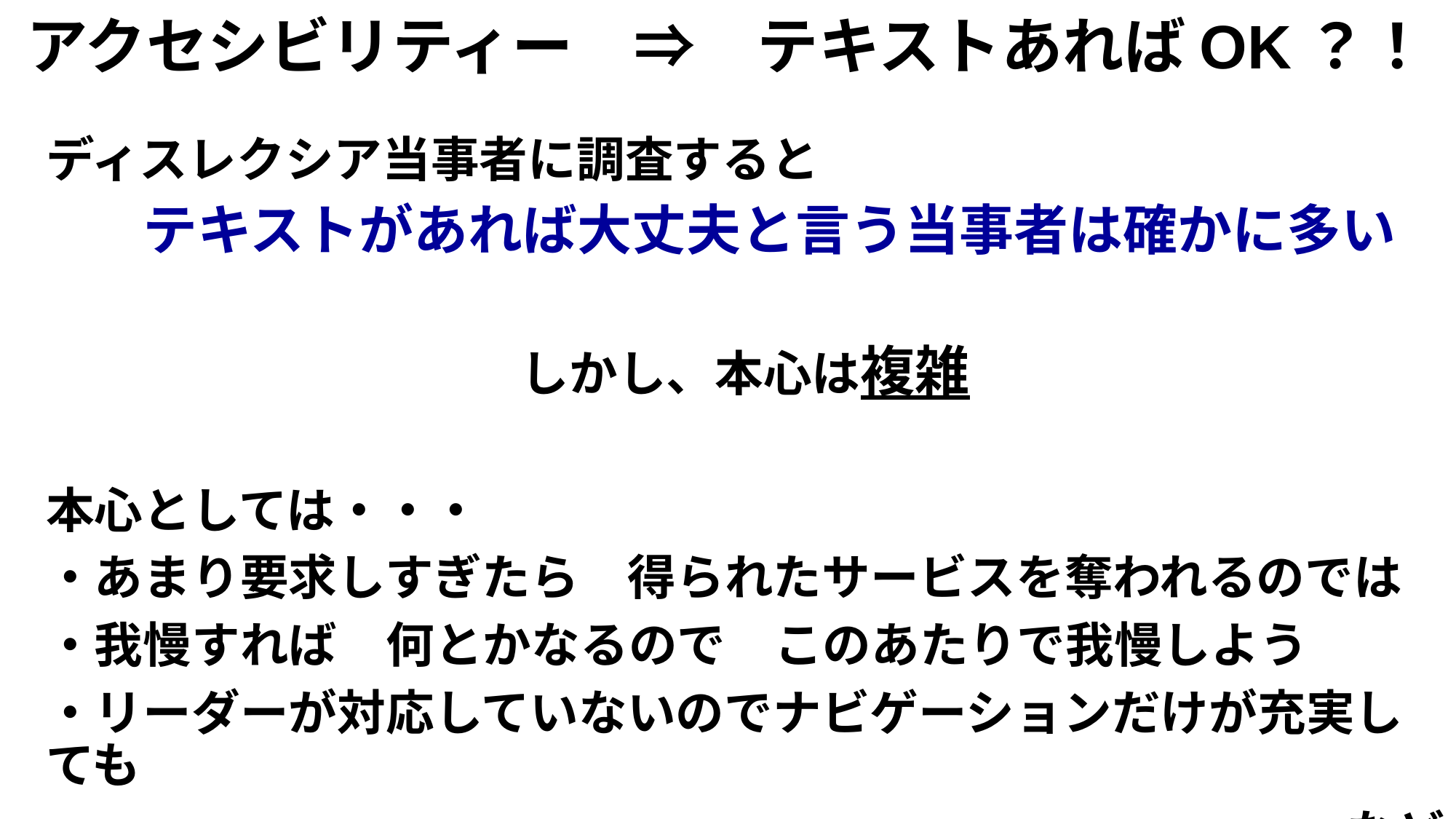

# アクセシビリティー　⇒　テキストあればOK？！
ディスレクシア当事者に調査すると
　テキストがあれば大丈夫と言う当事者は確かに多い

しかし、本心は複雑

本心としては・・・
・あまり要求しすぎたら　得られたサービスを奪われるのでは
・我慢すれば　何とかなるので　このあたりで我慢しよう
・リーダーが対応していないのでナビゲーションだけが充実しても
　など